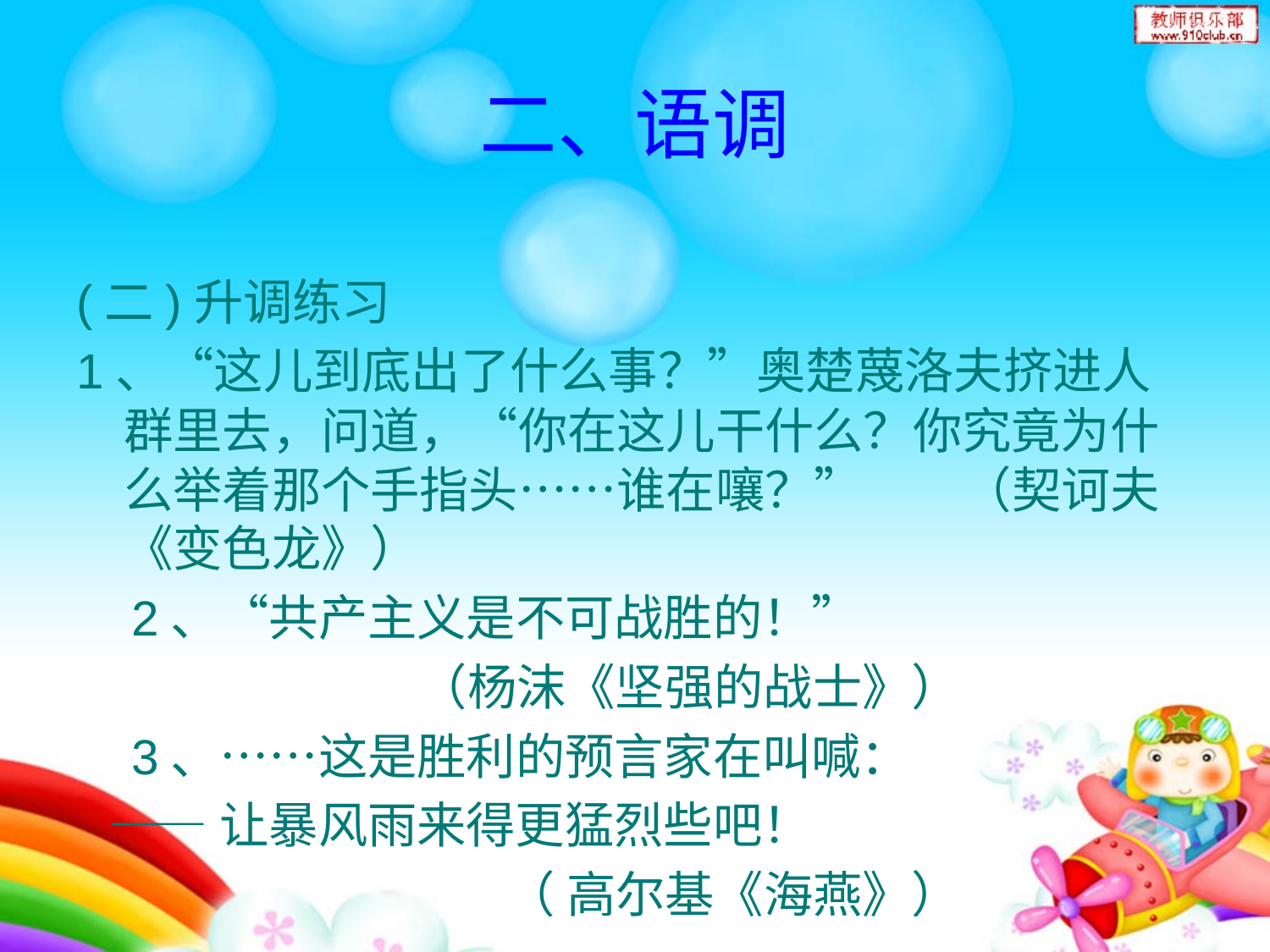

# 二、语调
(二)升调练习
1、“这儿到底出了什么事？”奥楚蔑洛夫挤进人群里去，问道，“你在这儿干什么？你究竟为什么举着那个手指头……谁在嚷？”         （契诃夫《变色龙》）
    2、“共产主义是不可战胜的！”
                              （杨沫《坚强的战士》）
    3、……这是胜利的预言家在叫喊：
   ——让暴风雨来得更猛烈些吧！
                                      （ 高尔基《海燕》）